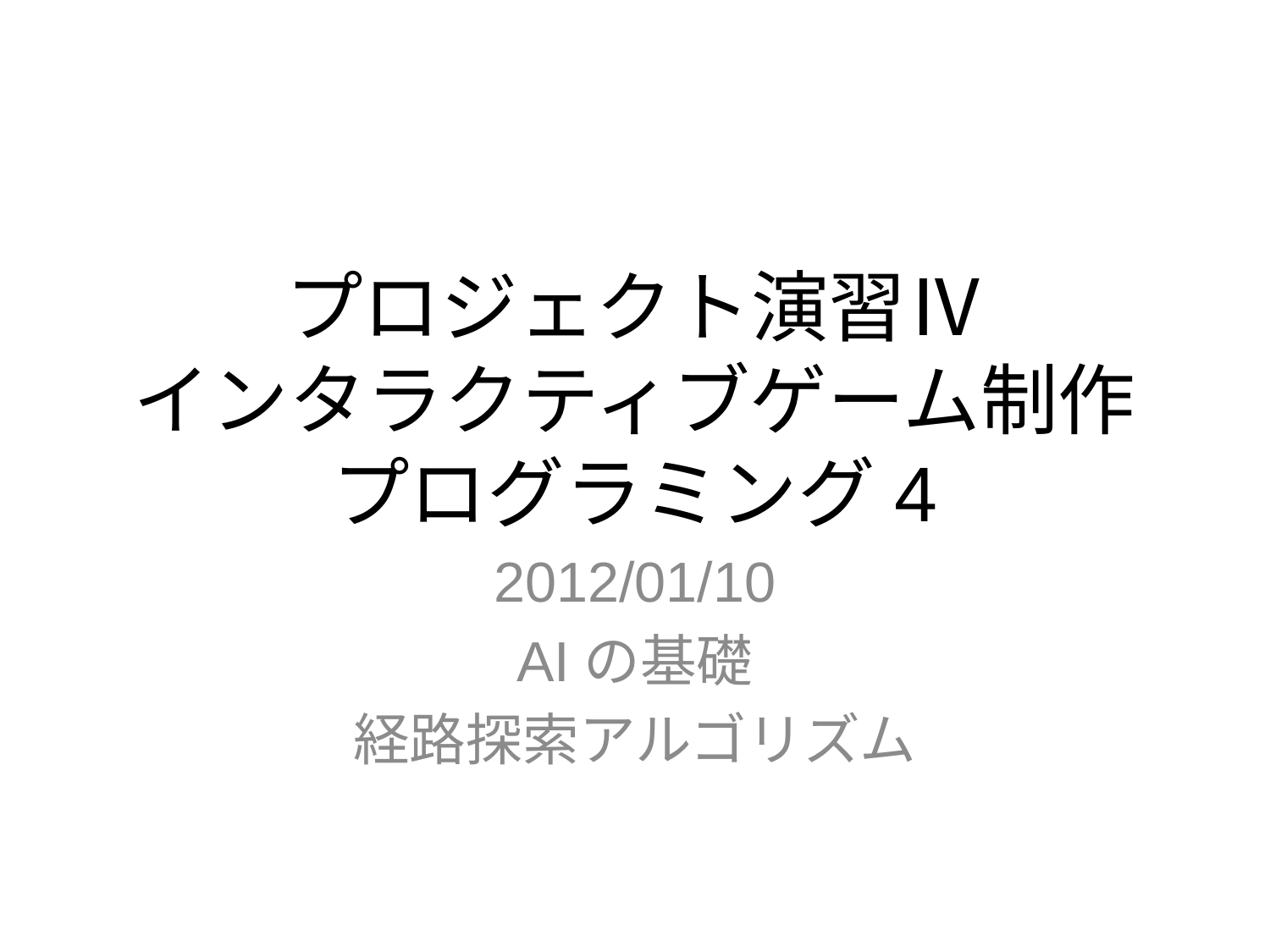

# プロジェクト演習Ⅳ インタラクティブゲーム制作 プログラミング4
2012/01/10
AIの基礎
経路探索アルゴリズム